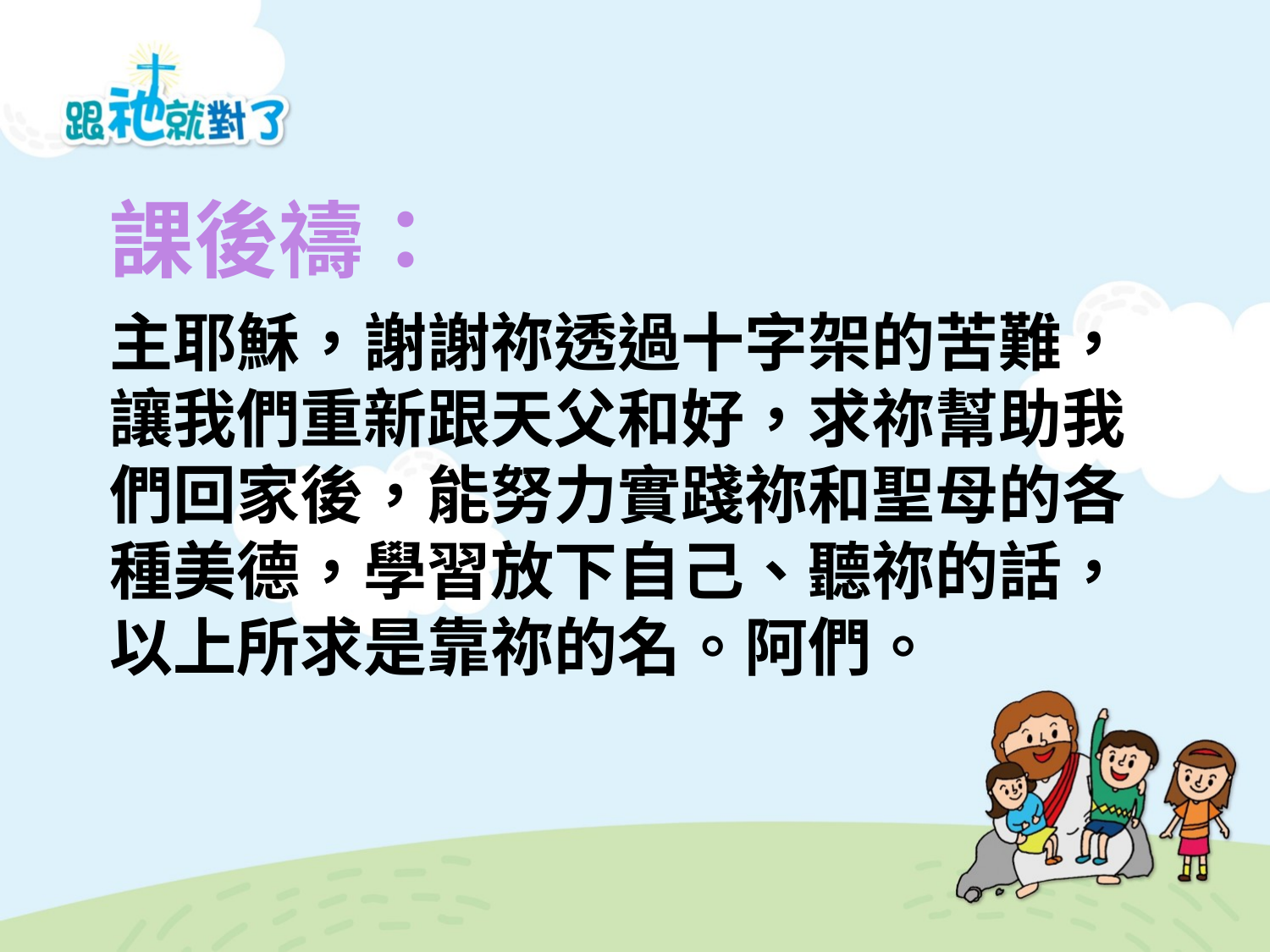

課後禱：
主耶穌，謝謝祢透過十字架的苦難，讓我們重新跟天父和好，求祢幫助我們回家後，能努力實踐祢和聖母的各種美德，學習放下自己、聽祢的話，以上所求是靠祢的名。阿們。